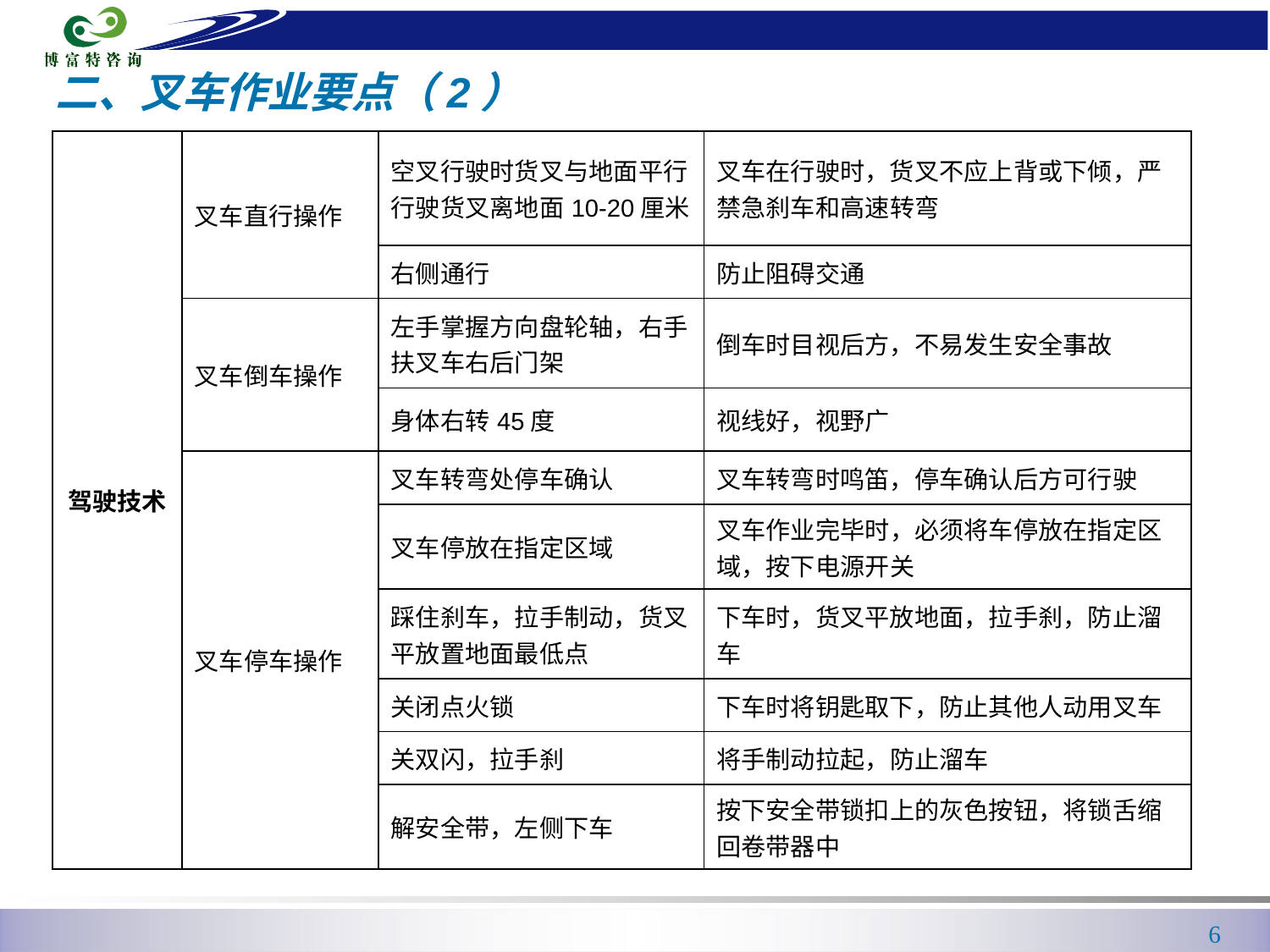

二、叉车作业要点（2）
| 驾驶技术 | 叉车直行操作 | 空叉行驶时货叉与地面平行行驶货叉离地面10-20厘米 | 叉车在行驶时，货叉不应上背或下倾，严禁急刹车和高速转弯 |
| --- | --- | --- | --- |
|  |  | 右侧通行 | 防止阻碍交通 |
|  | 叉车倒车操作 | 左手掌握方向盘轮轴，右手扶叉车右后门架 | 倒车时目视后方，不易发生安全事故 |
|  |  | 身体右转45度 | 视线好，视野广 |
|  | 叉车停车操作 | 叉车转弯处停车确认 | 叉车转弯时鸣笛，停车确认后方可行驶 |
|  |  | 叉车停放在指定区域 | 叉车作业完毕时，必须将车停放在指定区域，按下电源开关 |
|  |  | 踩住刹车，拉手制动，货叉平放置地面最低点 | 下车时，货叉平放地面，拉手刹，防止溜车 |
|  |  | 关闭点火锁 | 下车时将钥匙取下，防止其他人动用叉车 |
|  |  | 关双闪，拉手刹 | 将手制动拉起，防止溜车 |
|  |  | 解安全带，左侧下车 | 按下安全带锁扣上的灰色按钮，将锁舌缩回卷带器中 |

6